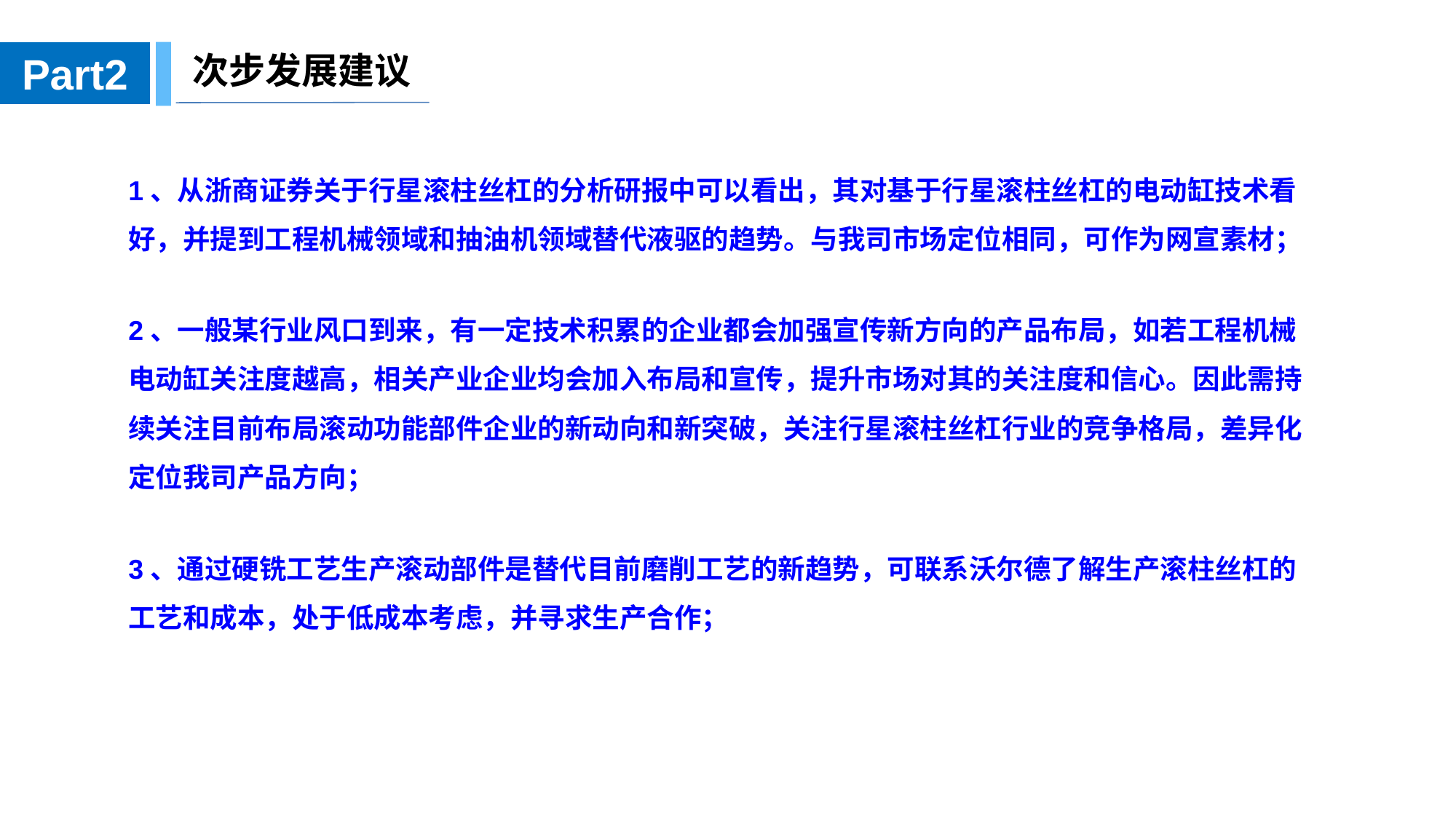

Part2
次步发展建议
1、从浙商证券关于行星滚柱丝杠的分析研报中可以看出，其对基于行星滚柱丝杠的电动缸技术看好，并提到工程机械领域和抽油机领域替代液驱的趋势。与我司市场定位相同，可作为网宣素材；
2、一般某行业风口到来，有一定技术积累的企业都会加强宣传新方向的产品布局，如若工程机械电动缸关注度越高，相关产业企业均会加入布局和宣传，提升市场对其的关注度和信心。因此需持续关注目前布局滚动功能部件企业的新动向和新突破，关注行星滚柱丝杠行业的竞争格局，差异化定位我司产品方向；
3、通过硬铣工艺生产滚动部件是替代目前磨削工艺的新趋势，可联系沃尔德了解生产滚柱丝杠的工艺和成本，处于低成本考虑，并寻求生产合作；